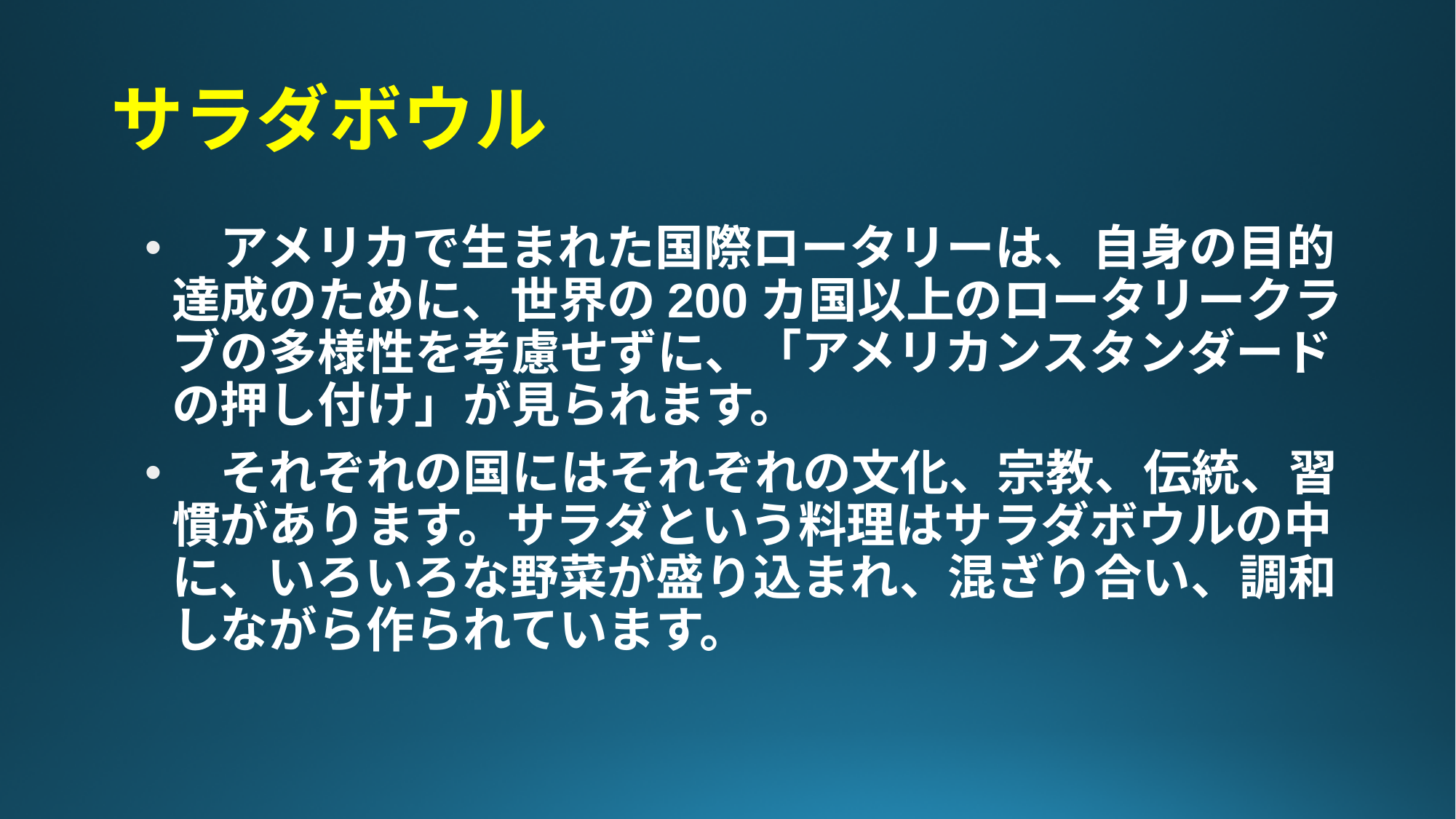

# サラダボウル
　アメリカで生まれた国際ロータリーは、自身の目的達成のために、世界の200カ国以上のロータリークラブの多様性を考慮せずに、「アメリカンスタンダードの押し付け」が見られます。
　それぞれの国にはそれぞれの文化、宗教、伝統、習慣があります。サラダという料理はサラダボウルの中に、いろいろな野菜が盛り込まれ、混ざり合い、調和しながら作られています。